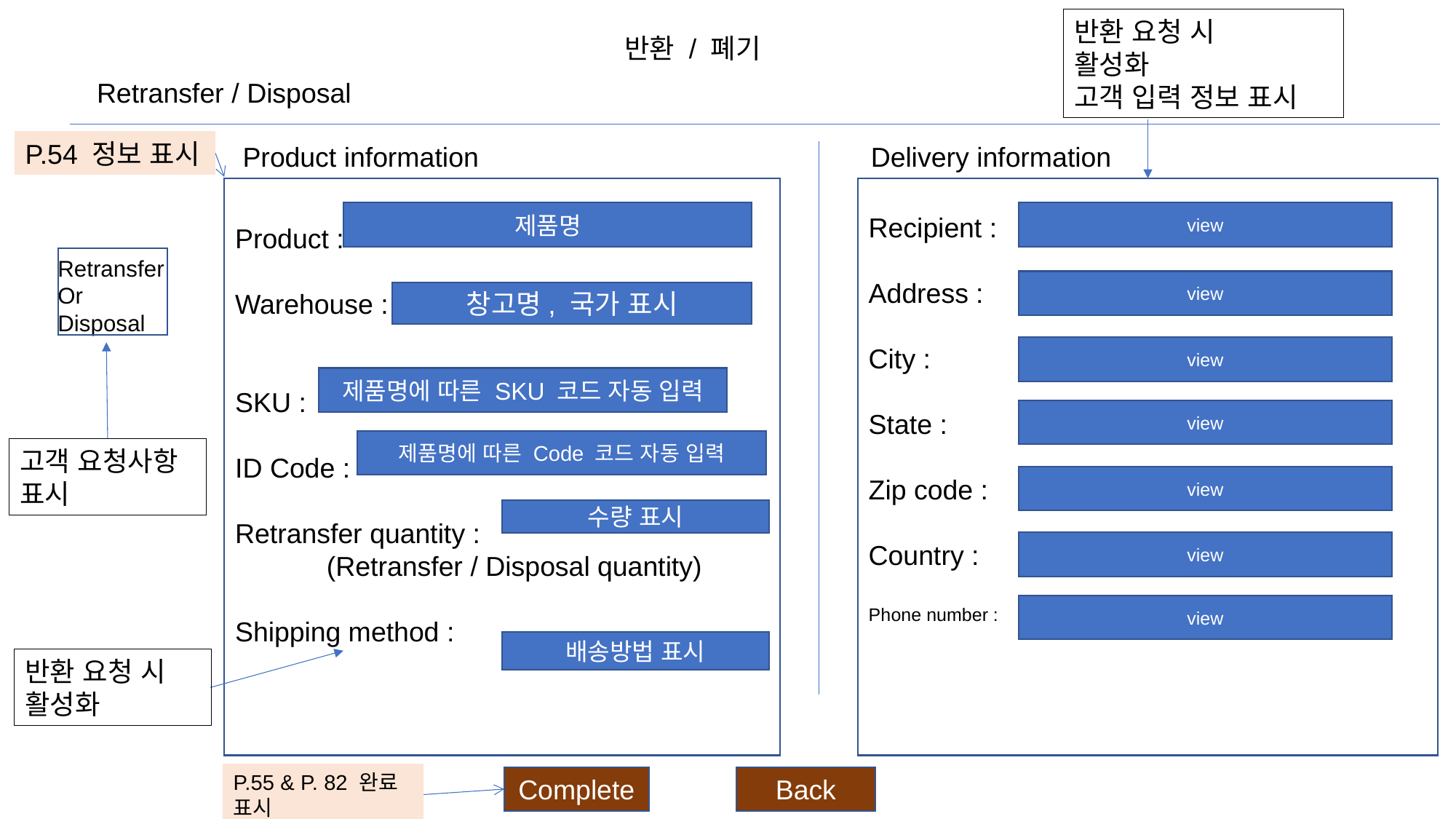

반환 요청 시
활성화
고객 입력 정보 표시
반환 / 폐기
Retransfer / Disposal
P.54 정보 표시
Product information
Delivery information
Recipient :

Address :

City :

State :

Zip code :

Country :

Phone number :

Product :

Warehouse :

SKU :

ID Code :

Retransfer quantity :
            (Retransfer / Disposal quantity)

Shipping method :

view
제품명
Retransfer
Or
Disposal

view
창고명, 국가 표시
view
제품명에 따른 SKU 코드 자동 입력
view
제품명에 따른 Code 코드 자동 입력
고객 요청사항 표시
view
수량 표시
view
view
배송방법 표시
반환 요청 시 활성화
P.55 & P. 82 완료 표시
Complete
Back